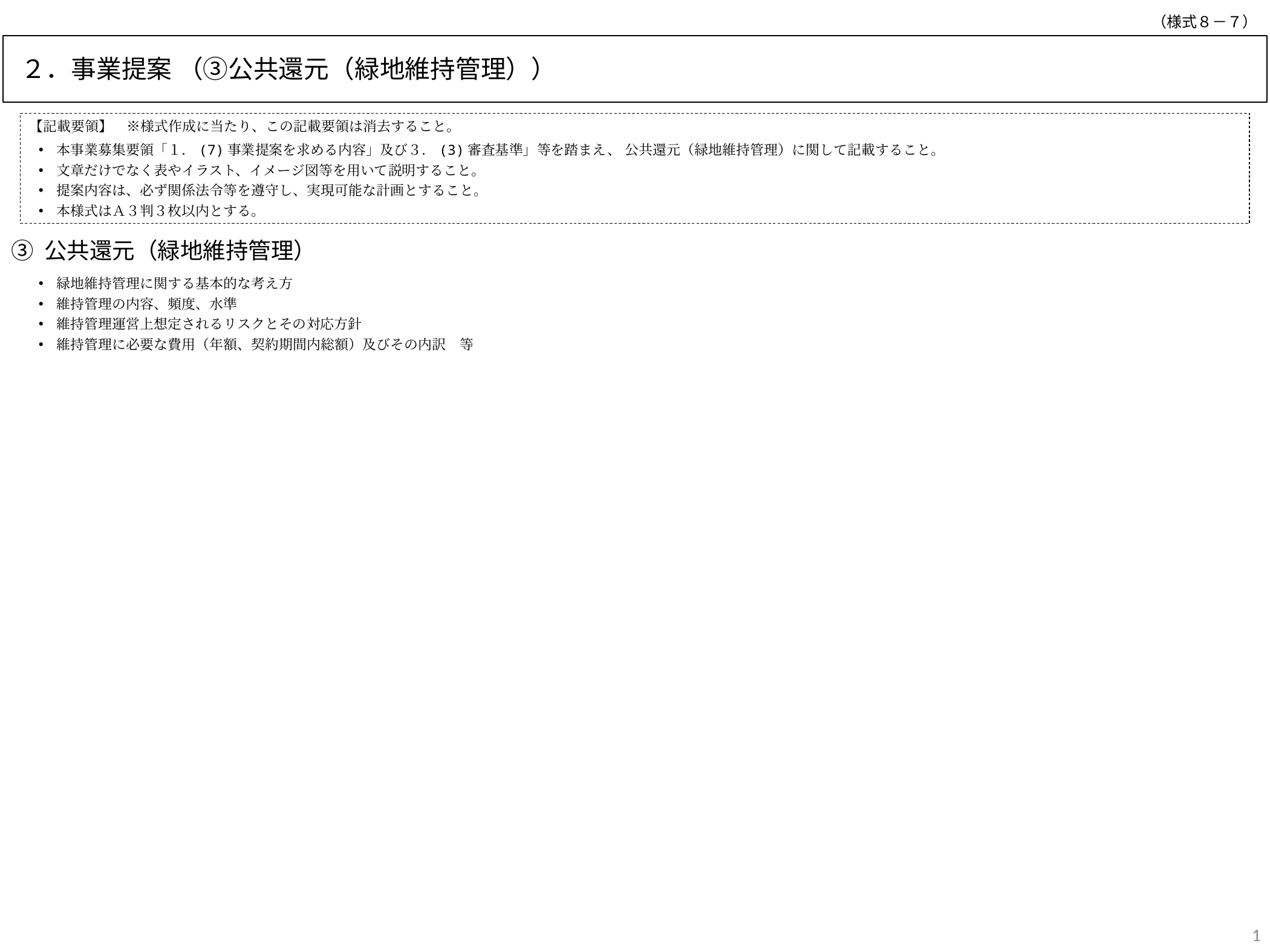

（様式８－７）
２．事業提案 （③公共還元（緑地維持管理））
【記載要領】　※様式作成に当たり、この記載要領は消去すること。
本事業募集要領「１．(7)事業提案を求める内容」及び３．(3)審査基準」等を踏まえ、 公共還元（緑地維持管理）に関して記載すること。
文章だけでなく表やイラスト、イメージ図等を用いて説明すること。
提案内容は、必ず関係法令等を遵守し、実現可能な計画とすること。
本様式はＡ３判３枚以内とする。
③ 公共還元（緑地維持管理）
緑地維持管理に関する基本的な考え方
維持管理の内容、頻度、水準
維持管理運営上想定されるリスクとその対応方針
維持管理に必要な費用（年額、契約期間内総額）及びその内訳　等
1